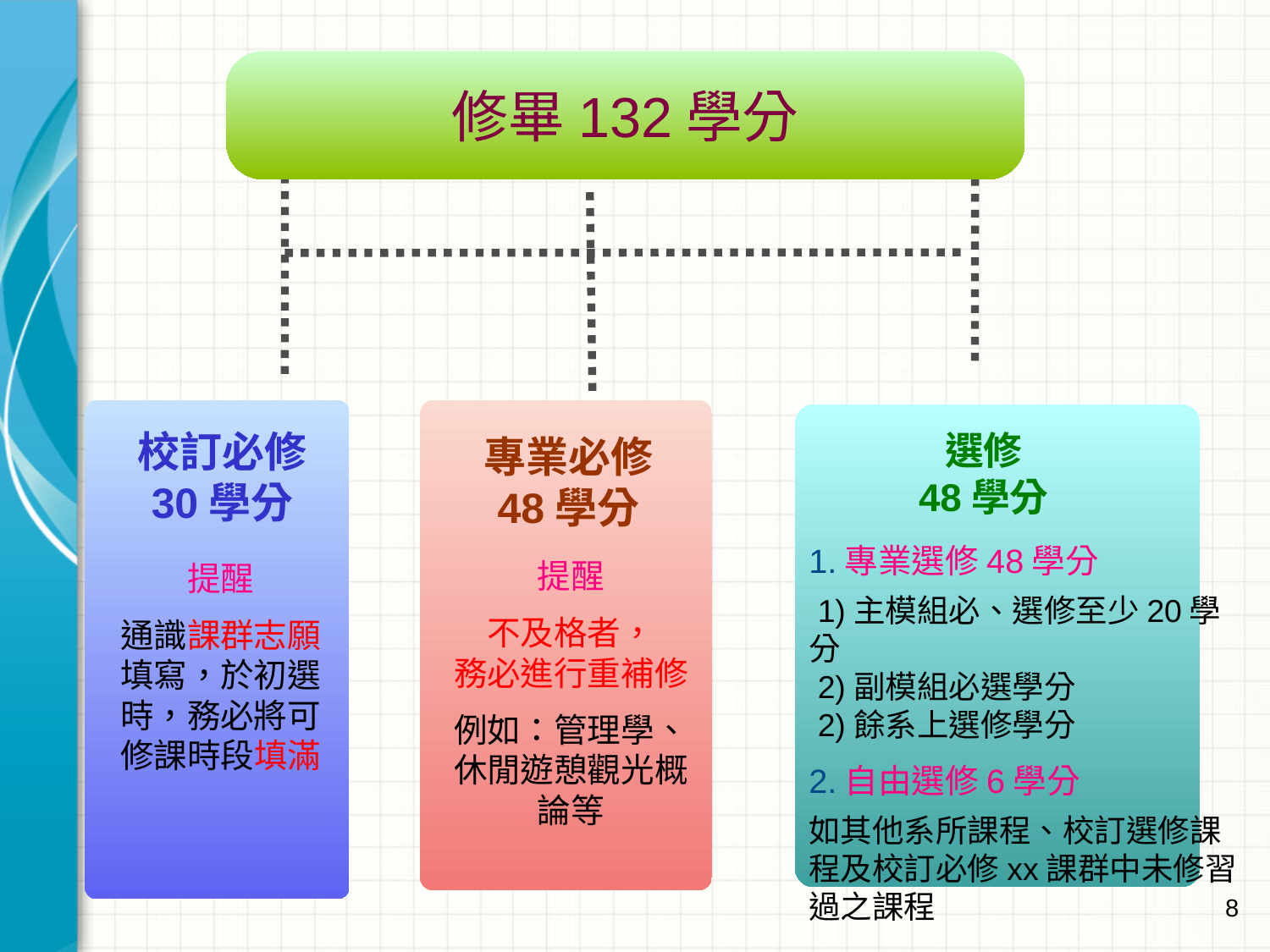

修畢132學分

校訂必修
30學分
選修
48學分
專業必修
48學分
1.專業選修48學分
 1)主模組必、選修至少20學分
 2)副模組必選學分
 2)餘系上選修學分
2.自由選修6學分
如其他系所課程、校訂選修課程及校訂必修xx課群中未修習過之課程
提醒
不及格者，
務必進行重補修
例如：管理學、休閒遊憩觀光概論等
提醒
通識課群志願填寫，於初選時，務必將可修課時段填滿
8